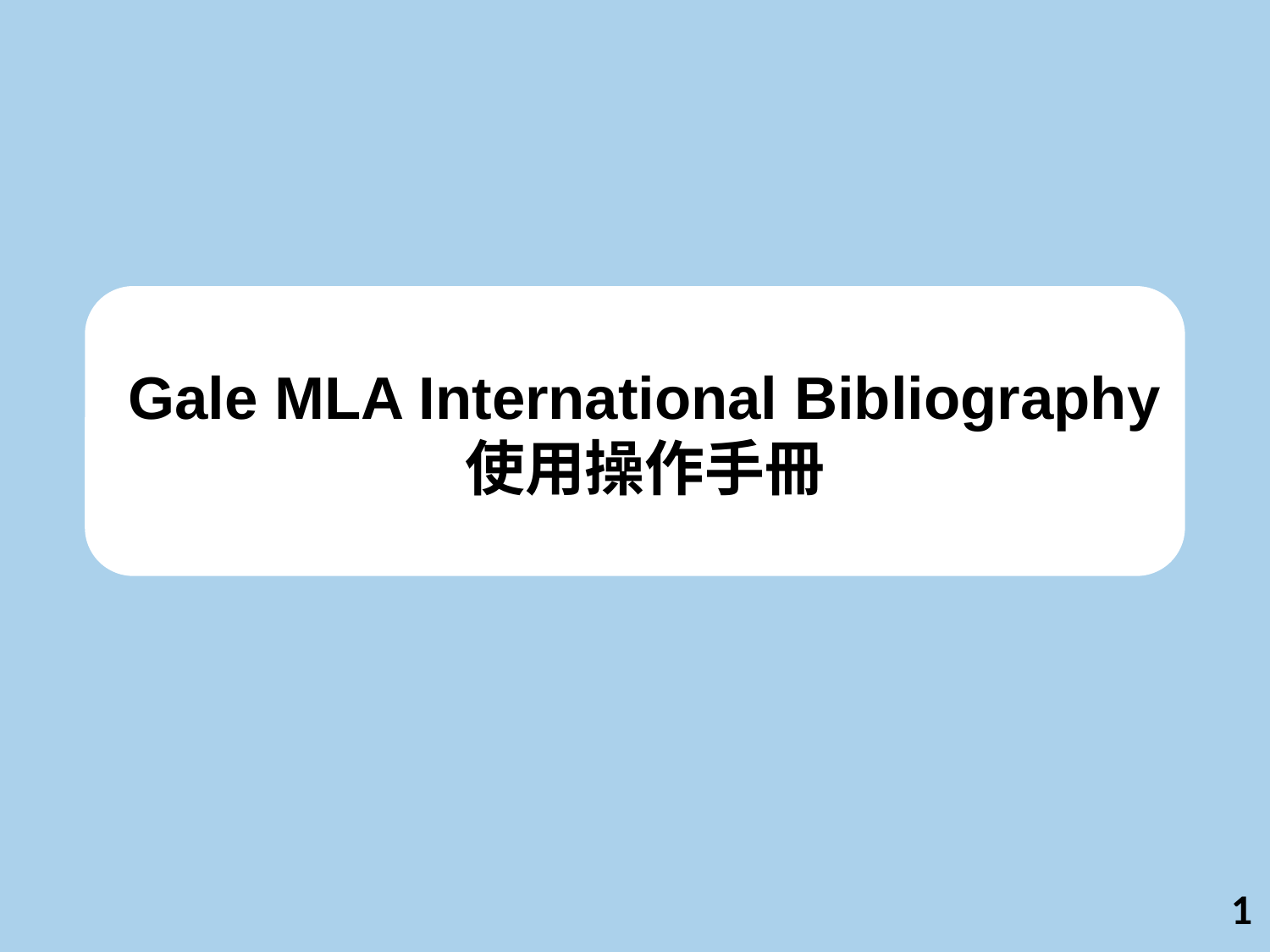

# Gale MLA International Bibliography 使用操作手冊

1